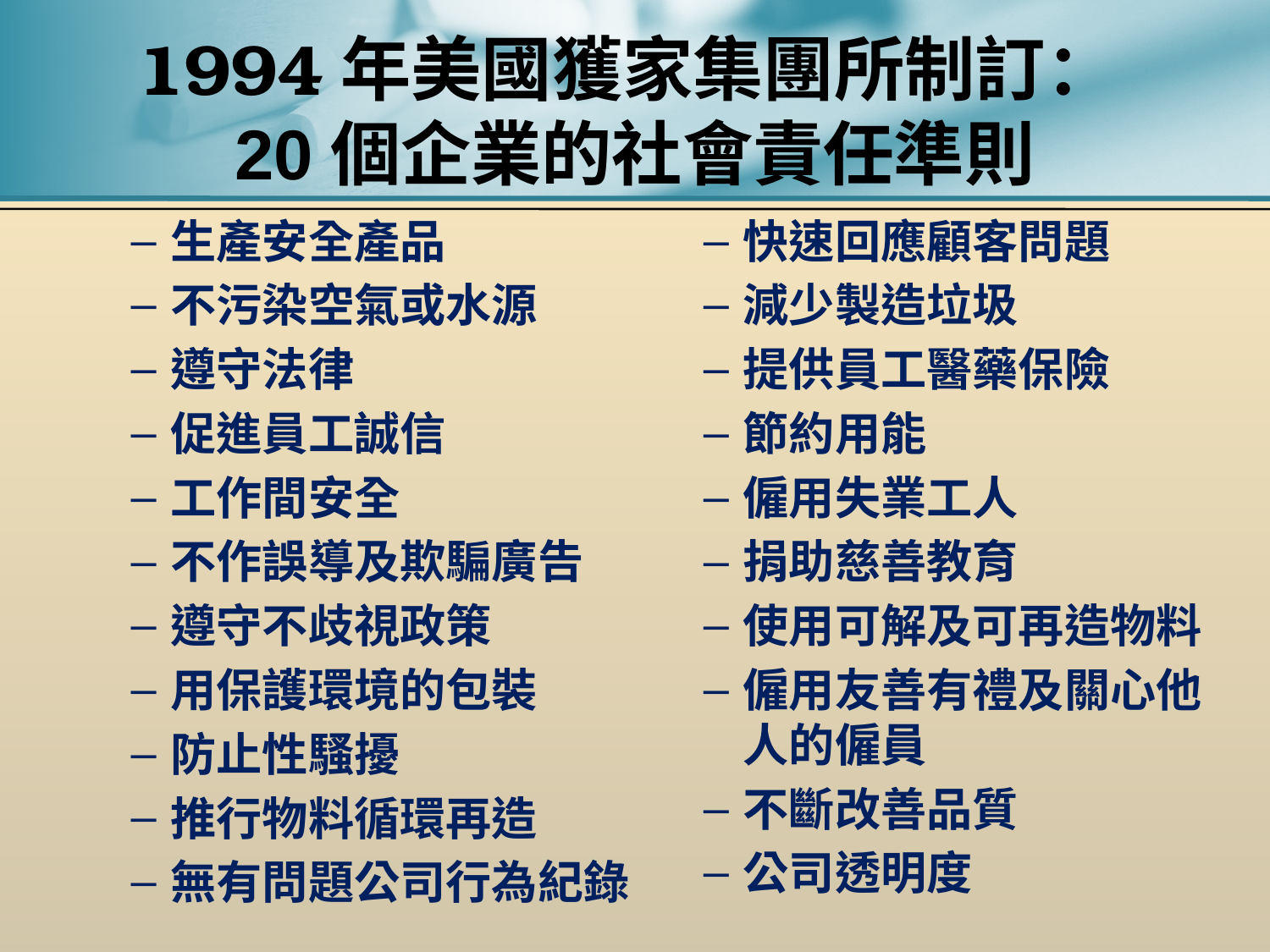

# 1994年美國獲家集團所制訂： 20個企業的社會責任準則
生產安全產品
不污染空氣或水源
遵守法律
促進員工誠信
工作間安全
不作誤導及欺騙廣告
遵守不歧視政策
用保護環境的包裝
防止性騷擾
推行物料循環再造
無有問題公司行為紀錄
快速回應顧客問題
減少製造垃圾
提供員工醫藥保險
節約用能
僱用失業工人
捐助慈善教育
使用可解及可再造物料
僱用友善有禮及關心他人的僱員
不斷改善品質
公司透明度